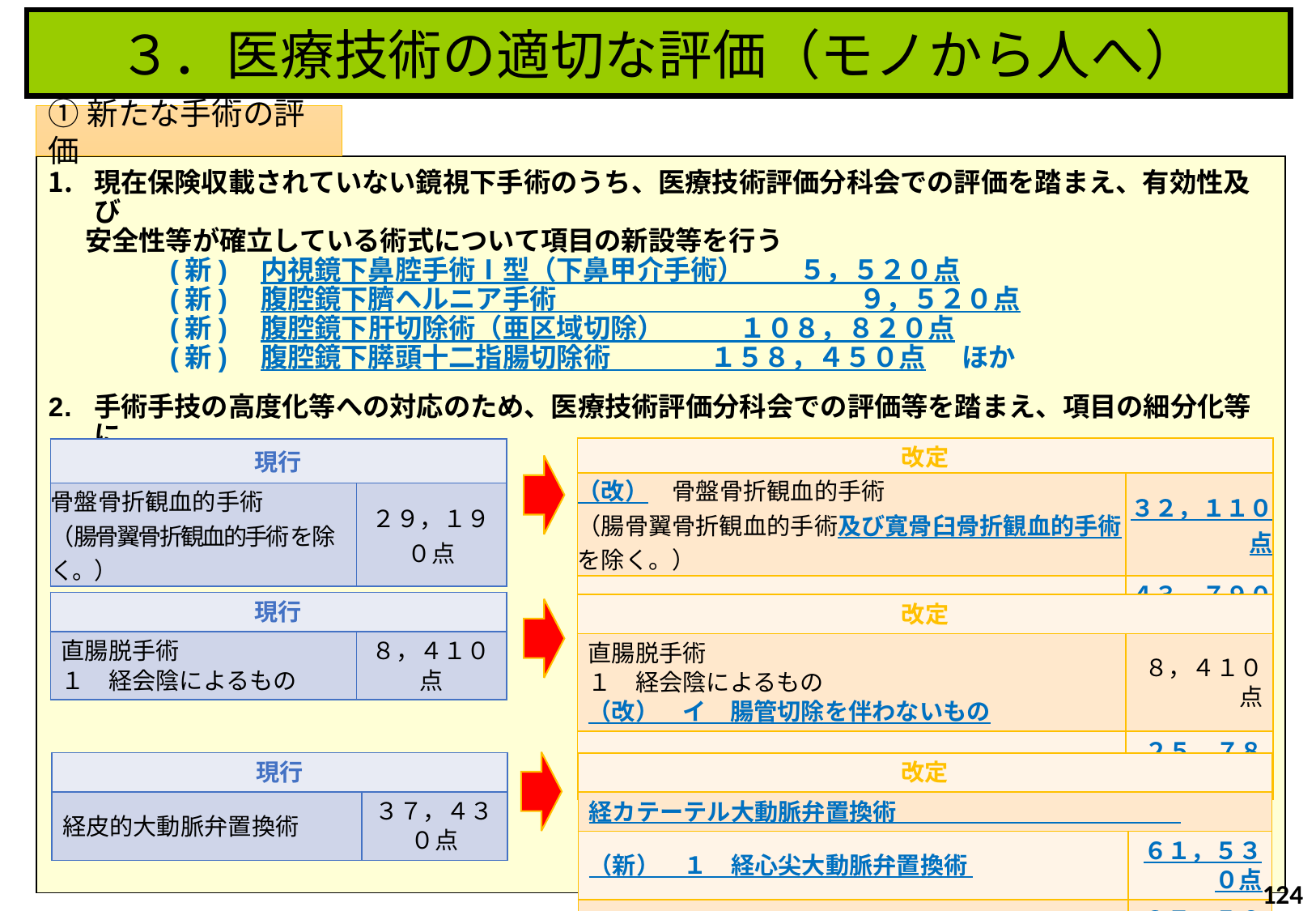

３．医療技術の適切な評価（モノから人へ）
①新たな手術の評価
現在保険収載されていない鏡視下手術のうち、医療技術評価分科会での評価を踏まえ、有効性及び
     安全性等が確立している術式について項目の新設等を行う
(新)　内視鏡下鼻腔手術Ⅰ型（下鼻甲介手術）　　５，５２０点
(新)　腹腔鏡下臍ヘルニア手術　　　　　　　　　　 　９，５２０点
(新)　腹腔鏡下肝切除術（亜区域切除）　        １０８，８２０点
(新)　腹腔鏡下膵頭十二指腸切除術　            １５８，４５０点      ほか
手術手技の高度化等への対応のため、医療技術評価分科会での評価等を踏まえ、項目の細分化等に
    より評価の見直しを行う

| 改定 |  |
| --- | --- |
| （改）　骨盤骨折観血的手術 （腸骨翼骨折観血的手術及び寛骨臼骨折観血的手術を除く。） | ３２，１１０点 |
| （新）　寛骨臼骨折観血的手術 | ４３，７９０点 |
| 現行 |  |
| --- | --- |
| 骨盤骨折観血的手術 （腸骨翼骨折観血的手術を除く。） | ２９，１９０点 |

| 現行 |  |
| --- | --- |
| 直腸脱手術 １　経会陰によるもの | ８，４１０点 |
| 改定 |  |
| --- | --- |
| 直腸脱手術 １　経会陰によるもの （改）　イ　腸管切除を伴わないもの | ８，４１０点 |
| （新）　ロ　腸管切除を伴うもの | ２５，７８０点 |

| 現行 |  |
| --- | --- |
| 経皮的大動脈弁置換術 | ３７，４３０点 |
| 改定 |  |
| --- | --- |
| 経カテーテル大動脈弁置換術 |  |
| （新）　１　経心尖大動脈弁置換術 | ６１，５３０点 |
| （改）　２　経皮的大動脈弁置換術 | ３７，５６０点 |
124